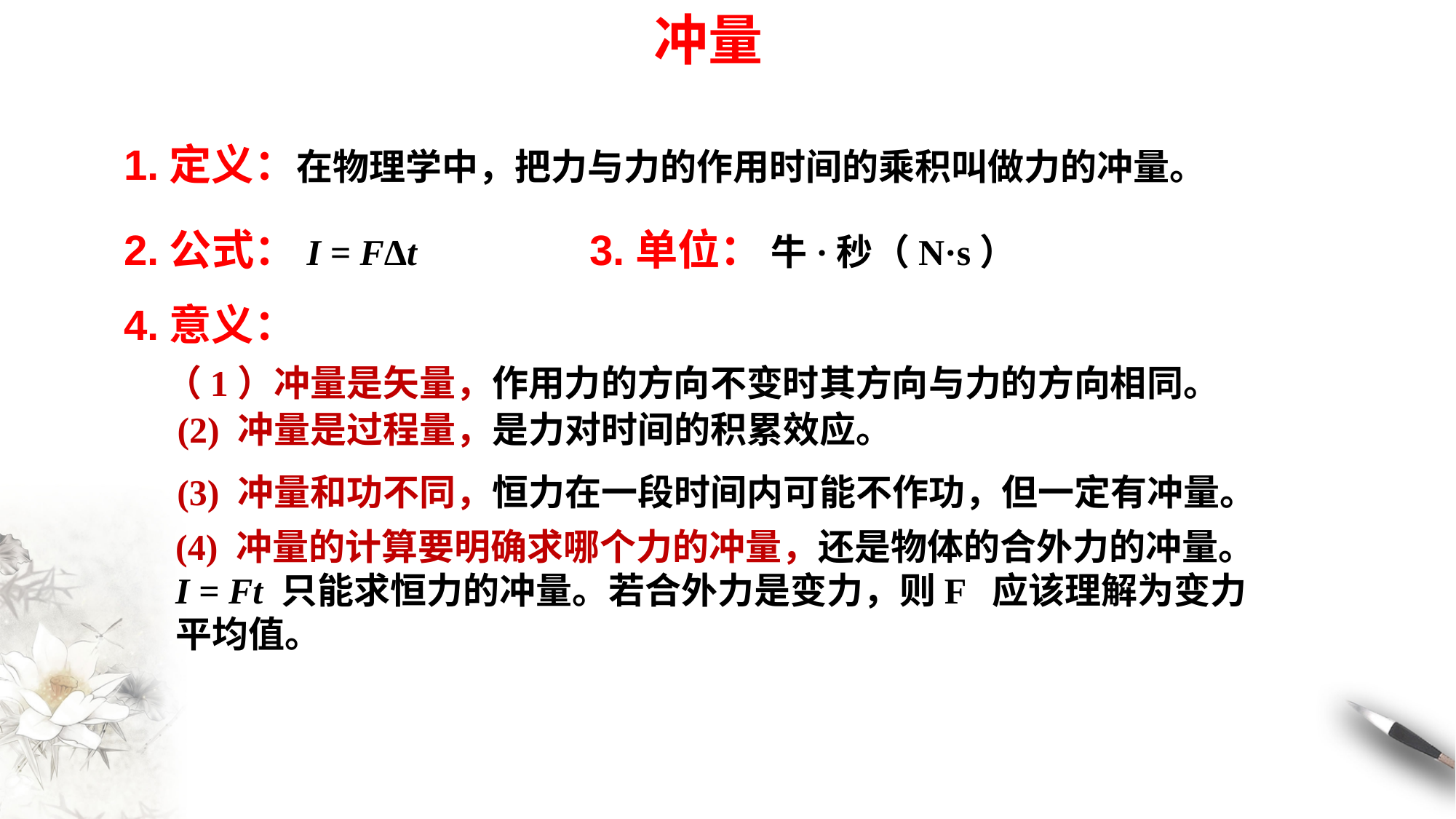

冲量
1.定义：在物理学中，把力与力的作用时间的乘积叫做力的冲量。
2.公式：I = FΔt                   3.单位： 牛·秒（N·s）
4.意义：
    （1）冲量是矢量，作用力的方向不变时其方向与力的方向相同。
(2) 冲量是过程量，是力对时间的积累效应。
(3) 冲量和功不同，恒力在一段时间内可能不作功，但一定有冲量。
(4) 冲量的计算要明确求哪个力的冲量，还是物体的合外力的冲量。I = Ft 只能求恒力的冲量。若合外力是变力，则F  应该理解为变力平均值。